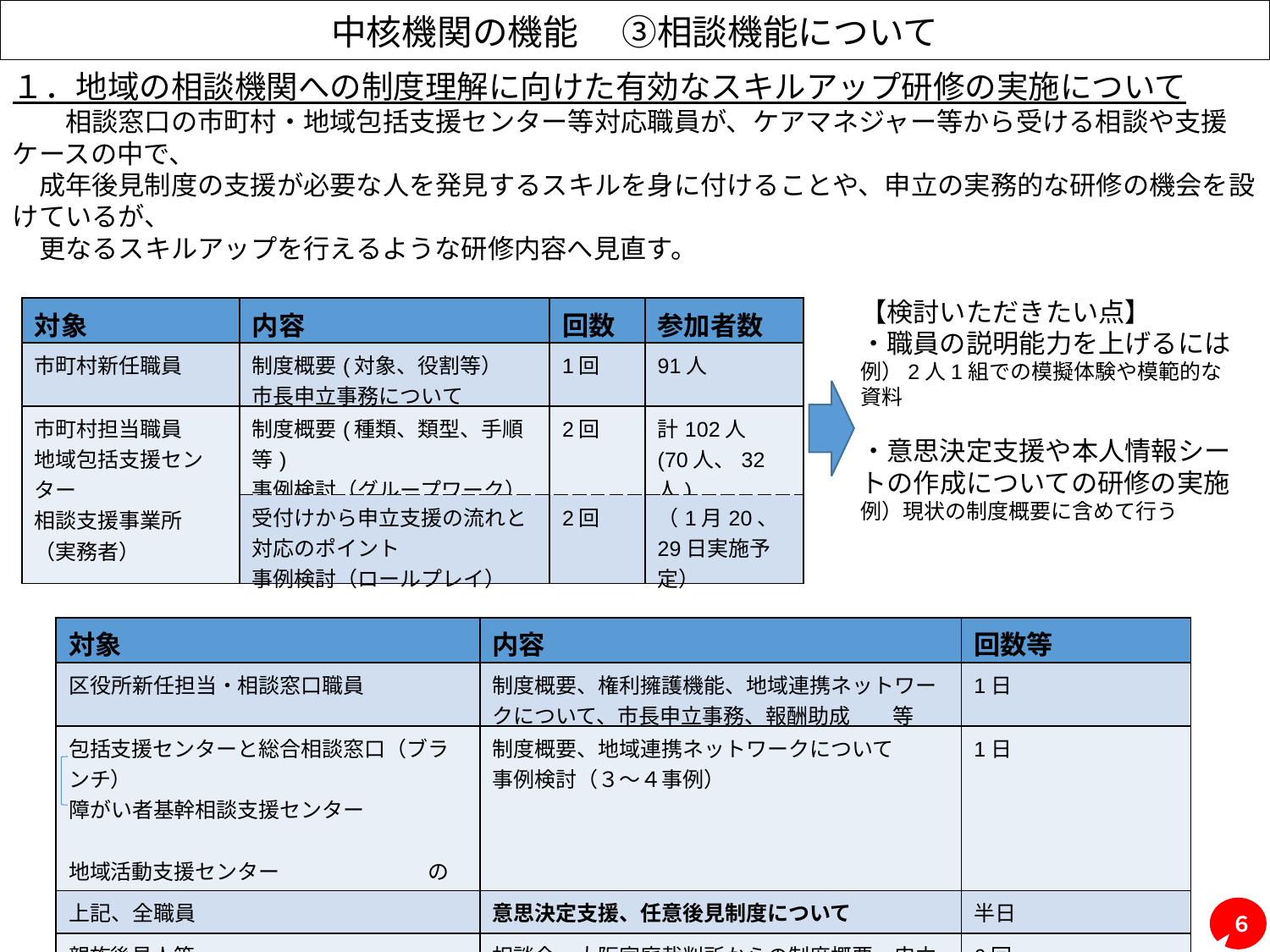

# 中核機関の機能　 ③相談機能について

１．地域の相談機関への制度理解に向けた有効なスキルアップ研修の実施について
　　相談窓口の市町村・地域包括支援センター等対応職員が、ケアマネジャー等から受ける相談や支援ケースの中で、
　成年後見制度の支援が必要な人を発見するスキルを身に付けることや、申立の実務的な研修の機会を設けているが、
　更なるスキルアップを行えるような研修内容へ見直す。

　【現状】
　〇令和元年度大阪府委託研修　　※大阪府社会福祉協議会で実施

　　　【参考：大阪市実施研修】

　　　【参考：大阪市が実施している研修】

【検討いただきたい点】
・職員の説明能力を上げるには
例）2人1組での模擬体験や模範的な資料

・意思決定支援や本人情報シートの作成についての研修の実施
例）現状の制度概要に含めて行う

| 対象 | 内容 | 回数 | 参加者数 |
| --- | --- | --- | --- |
| 市町村新任職員 | 制度概要(対象、役割等） 市長申立事務について | 1回 | 91人 |
| 市町村担当職員 地域包括支援センター 相談支援事業所　 （実務者） | 制度概要(種類、類型、手順等) 事例検討（グループワーク） | 2回 | 計102人 (70人、32人) |
|  | 受付けから申立支援の流れと対応のポイント 事例検討（ロールプレイ） | 2回 | （1月20、29日実施予定） |

| 対象 | 内容 | 回数等 |
| --- | --- | --- |
| 区役所新任担当・相談窓口職員 | 制度概要、権利擁護機能、地域連携ネットワークについて、市長申立事務、報酬助成　　等 | 1日 |
| 包括支援センターと総合相談窓口（ブランチ）　　　　　 障がい者基幹相談支援センター　　　　　 地域活動支援センター　　　　　　　の職員 | 制度概要、地域連携ネットワークについて 事例検討（３～４事例） | 1日 |
| 上記、全職員 | 意思決定支援、任意後見制度について | 半日 |
| 親族後見人等 | 相談会、大阪家庭裁判所からの制度概要、申立の流れについて講演、参加者同士の情報交換、個別相談 | 6回 |

６